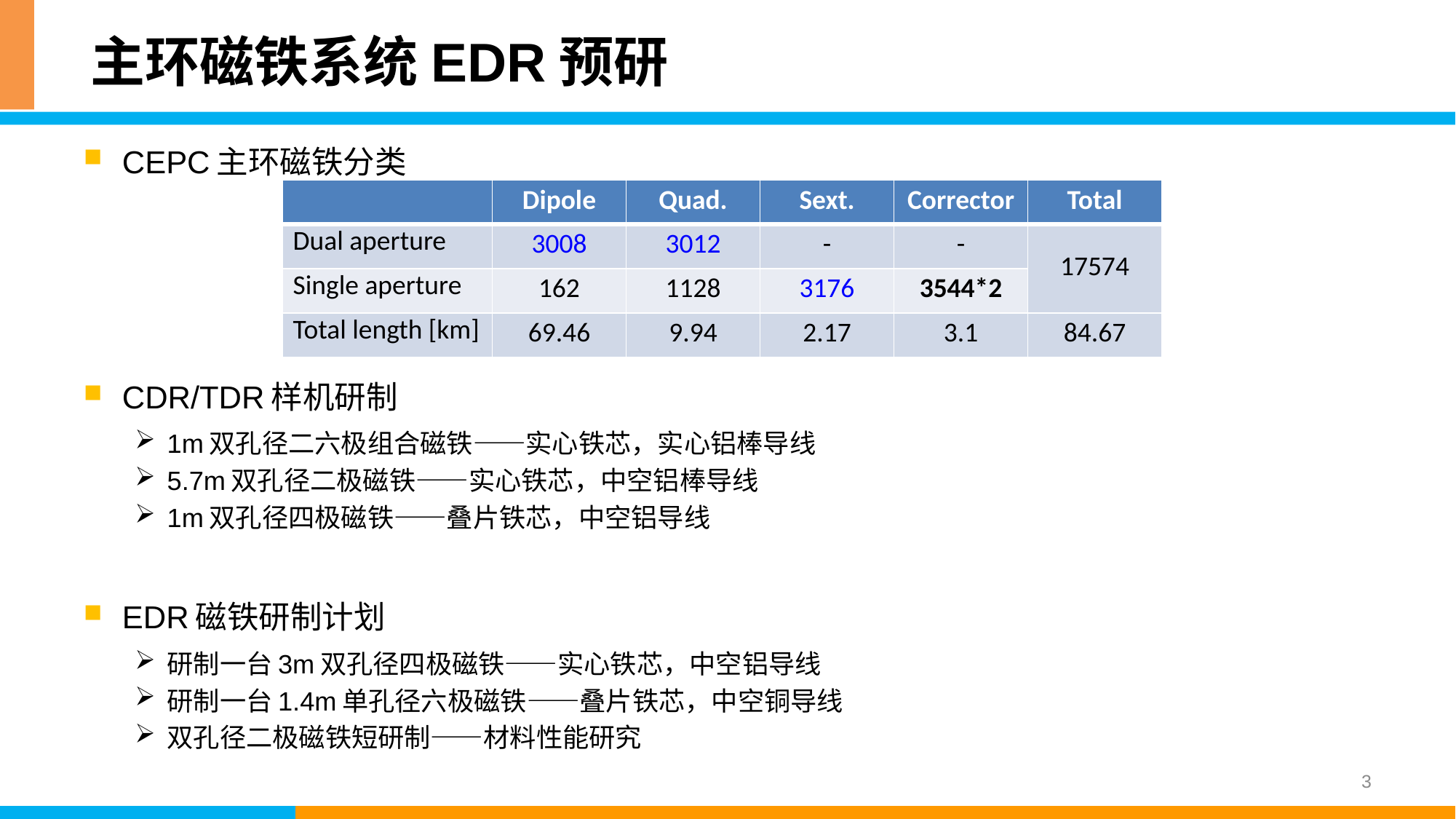

# 主环磁铁系统EDR预研
CEPC主环磁铁分类

CDR/TDR样机研制
1m双孔径二六极组合磁铁——实心铁芯，实心铝棒导线
5.7m双孔径二极磁铁——实心铁芯，中空铝棒导线
1m双孔径四极磁铁——叠片铁芯，中空铝导线

EDR磁铁研制计划
研制一台3m双孔径四极磁铁——实心铁芯，中空铝导线
研制一台1.4m单孔径六极磁铁——叠片铁芯，中空铜导线
双孔径二极磁铁短研制——材料性能研究

|  | Dipole | Quad. | Sext. | Corrector | Total |
| --- | --- | --- | --- | --- | --- |
| Dual aperture | 3008 | 3012 | - | - | 17574 |
| Single aperture | 162 | 1128 | 3176 | 3544\*2 |  |
| Total length [km] | 69.46 | 9.94 | 2.17 | 3.1 | 84.67 |
3